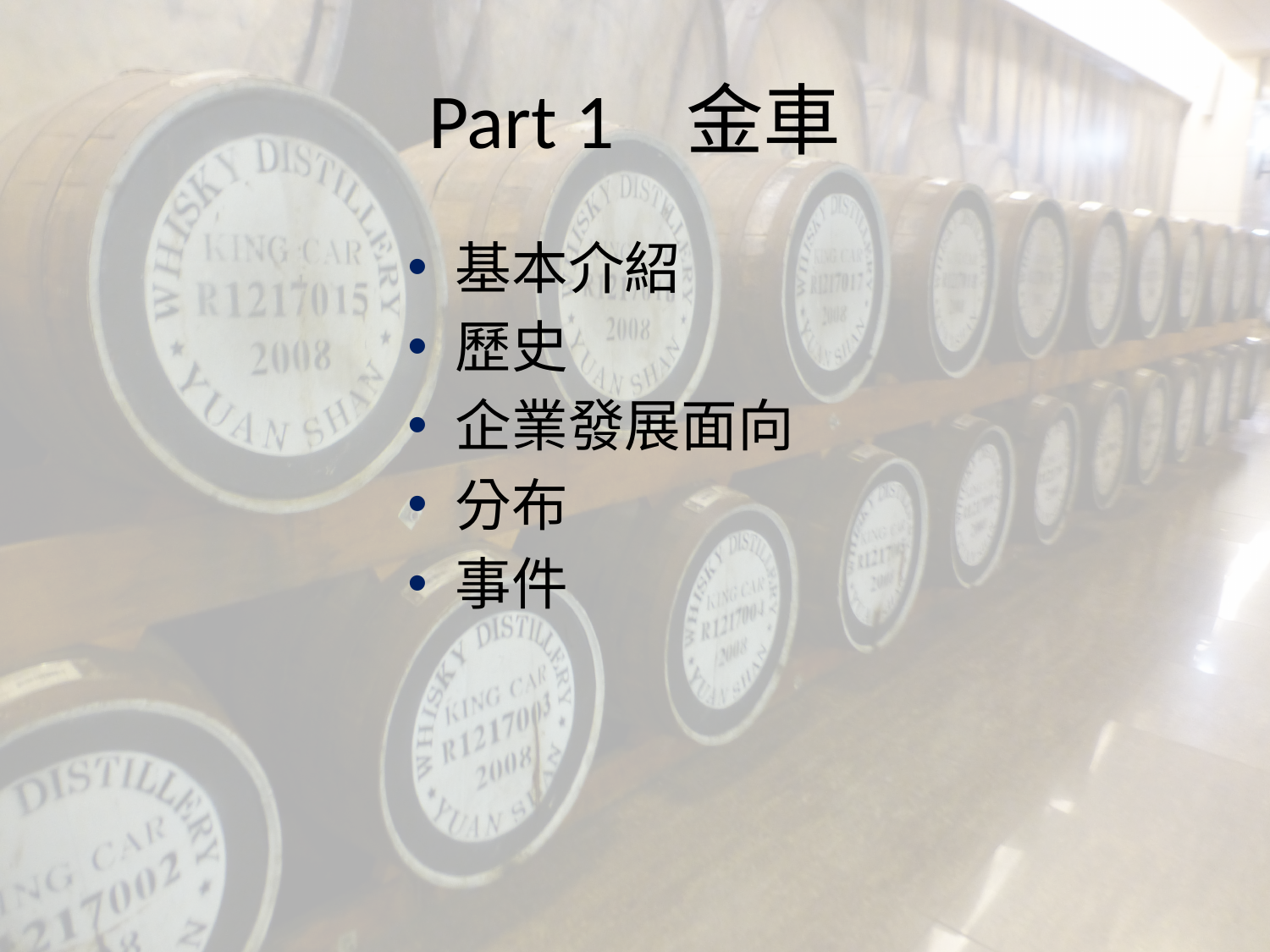

# Part 1   金車
基本介紹
歷史
企業發展面向
分布
事件